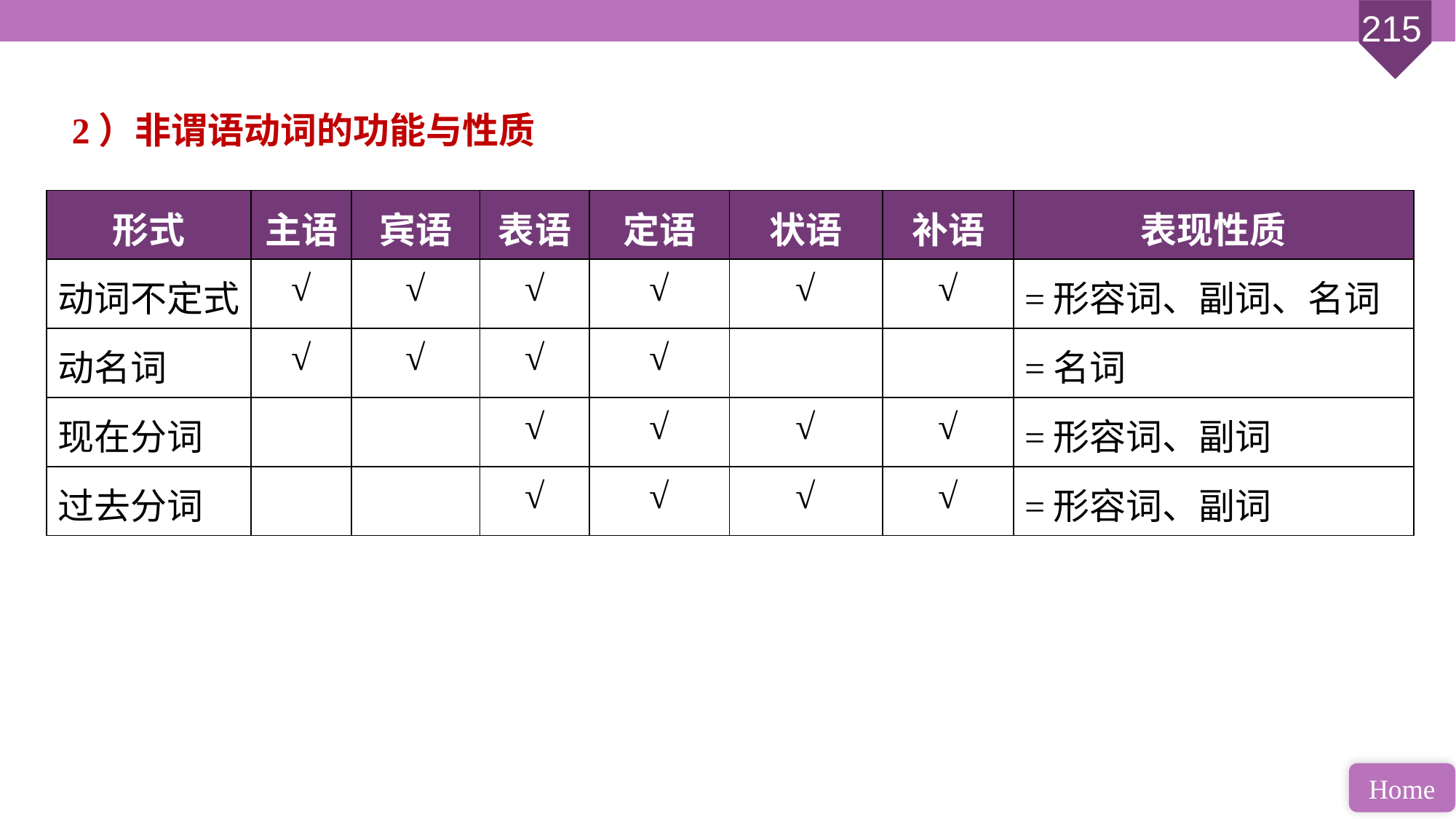

2）非谓语动词的功能与性质
| 形式 | 主语 | 宾语 | 表语 | 定语 | 状语 | 补语 | 表现性质 |
| --- | --- | --- | --- | --- | --- | --- | --- |
| 动词不定式 | √ | √ | √ | √ | √ | √ | =形容词、副词、名词 |
| 动名词 | √ | √ | √ | √ |  |  | =名词 |
| 现在分词 |  |  | √ | √ | √ | √ | =形容词、副词 |
| 过去分词 |  |  | √ | √ | √ | √ | =形容词、副词 |